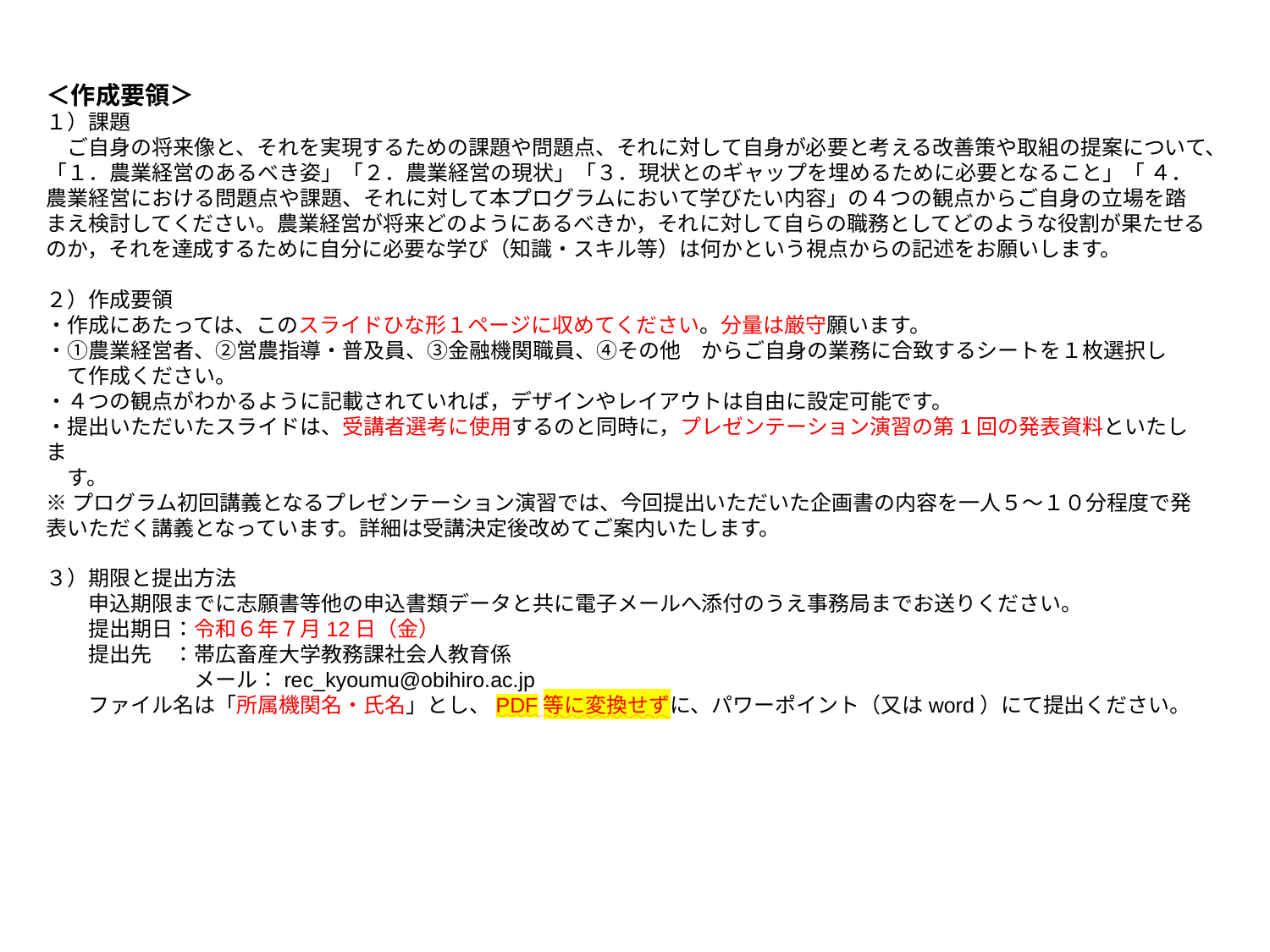

＜作成要領＞
１）課題
　ご自身の将来像と、それを実現するための課題や問題点、それに対して自身が必要と考える改善策や取組の提案について、「１．農業経営のあるべき姿」「２．農業経営の現状」「３．現状とのギャップを埋めるために必要となること」「 ４．農業経営における問題点や課題、それに対して本プログラムにおいて学びたい内容」の４つの観点からご自身の立場を踏まえ検討してください。農業経営が将来どのようにあるべきか，それに対して自らの職務としてどのような役割が果たせるのか，それを達成するために自分に必要な学び（知識・スキル等）は何かという視点からの記述をお願いします。

２）作成要領
・作成にあたっては、このスライドひな形１ページに収めてください。分量は厳守願います。
・①農業経営者、②営農指導・普及員、③金融機関職員、④その他　からご自身の業務に合致するシートを１枚選択し
　て作成ください。
・４つの観点がわかるように記載されていれば，デザインやレイアウトは自由に設定可能です。
・提出いただいたスライドは、受講者選考に使用するのと同時に，プレゼンテーション演習の第1回の発表資料といたしま
　す。
※プログラム初回講義となるプレゼンテーション演習では、今回提出いただいた企画書の内容を一人５～１０分程度で発表いただく講義となっています。詳細は受講決定後改めてご案内いたします。

３）期限と提出方法
　　申込期限までに志願書等他の申込書類データと共に電子メールへ添付のうえ事務局までお送りください。
　　提出期日：令和６年７月12日（金）
　　提出先　：帯広畜産大学教務課社会人教育係
　　　　　　　メール：rec_kyoumu@obihiro.ac.jp
　　ファイル名は「所属機関名・氏名」とし、PDF等に変換せずに、パワーポイント（又はword）にて提出ください。